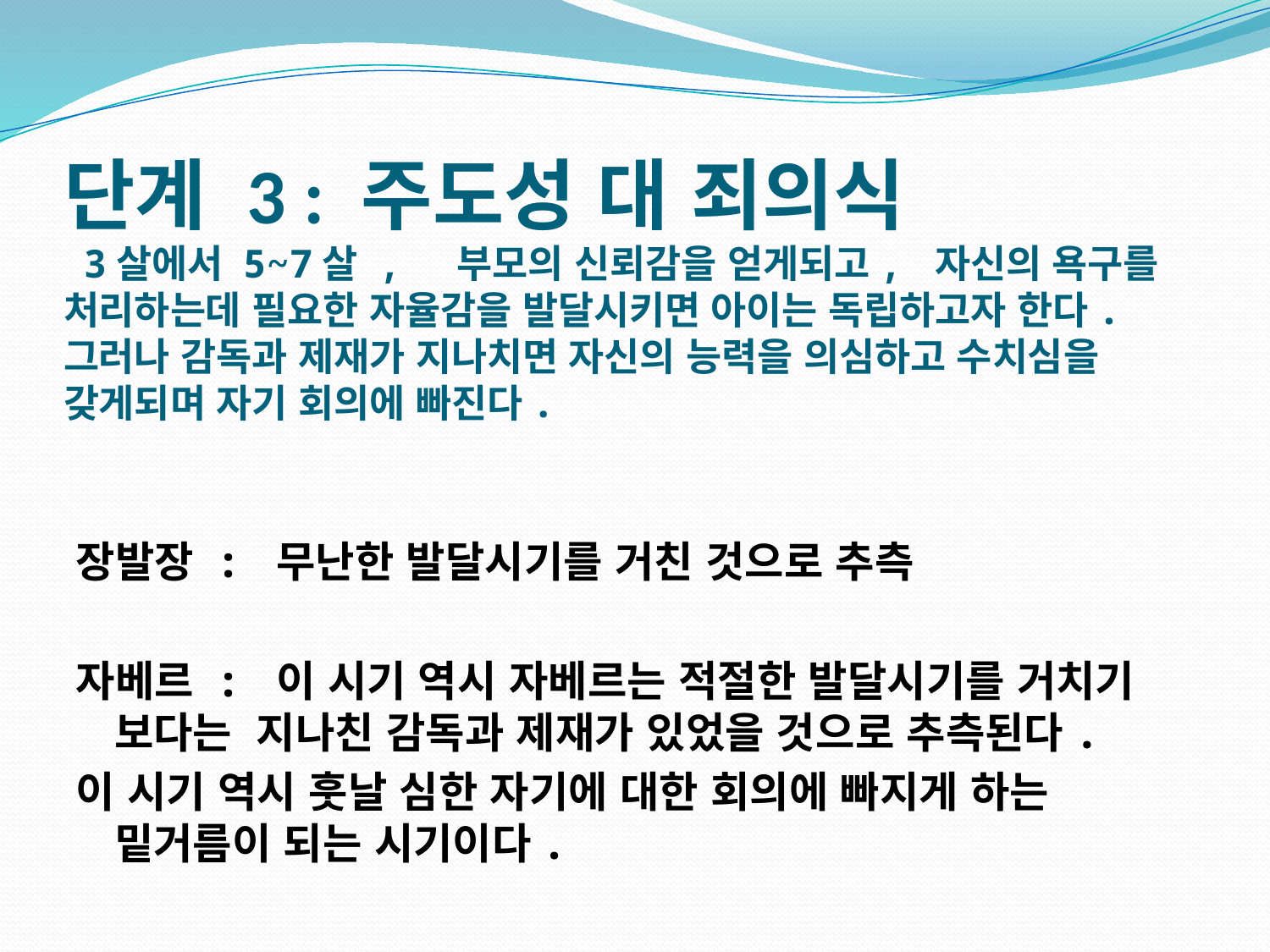

# 단계 3 : 주도성 대 죄의식 3살에서 5~7살 ,  부모의 신뢰감을 얻게되고, 자신의 욕구를 처리하는데 필요한 자율감을 발달시키면 아이는 독립하고자 한다. 그러나 감독과 제재가 지나치면 자신의 능력을 의심하고 수치심을 갖게되며 자기 회의에 빠진다.
장발장 : 무난한 발달시기를 거친 것으로 추측

자베르 : 이 시기 역시 자베르는 적절한 발달시기를 거치기 보다는  지나친 감독과 제재가 있었을 것으로 추측된다.
이 시기 역시 훗날 심한 자기에 대한 회의에 빠지게 하는 밑거름이 되는 시기이다.